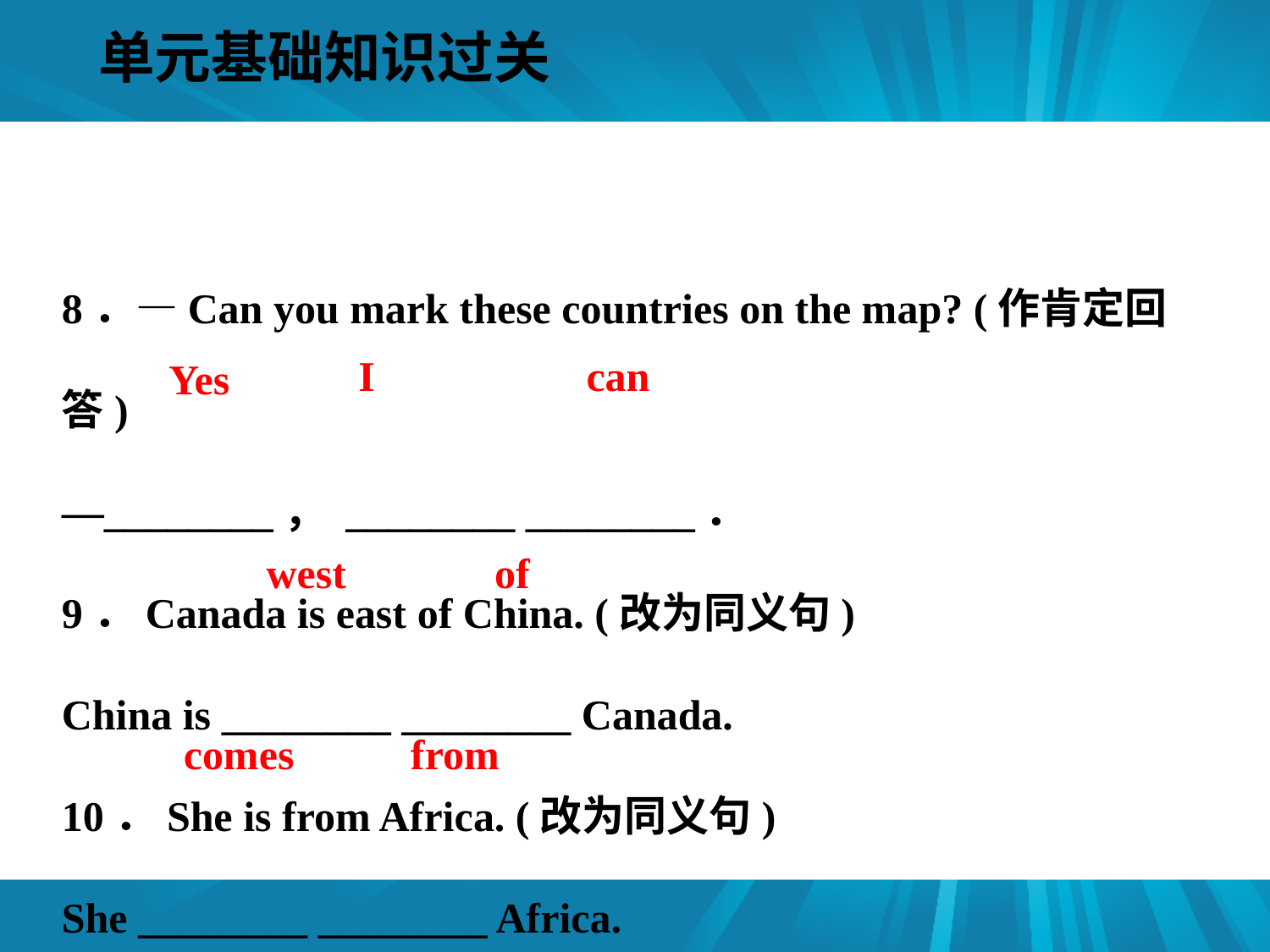

单元基础知识过关
#
8．—Can you mark these countries on the map? (作肯定回答)
—________， ________ ________．
9．Canada is east of China. (改为同义句)
China is ________ ________ Canada.
10．She is from Africa. (改为同义句)
She ________ ________ Africa.
I                    can
Yes
west              of
comes           from